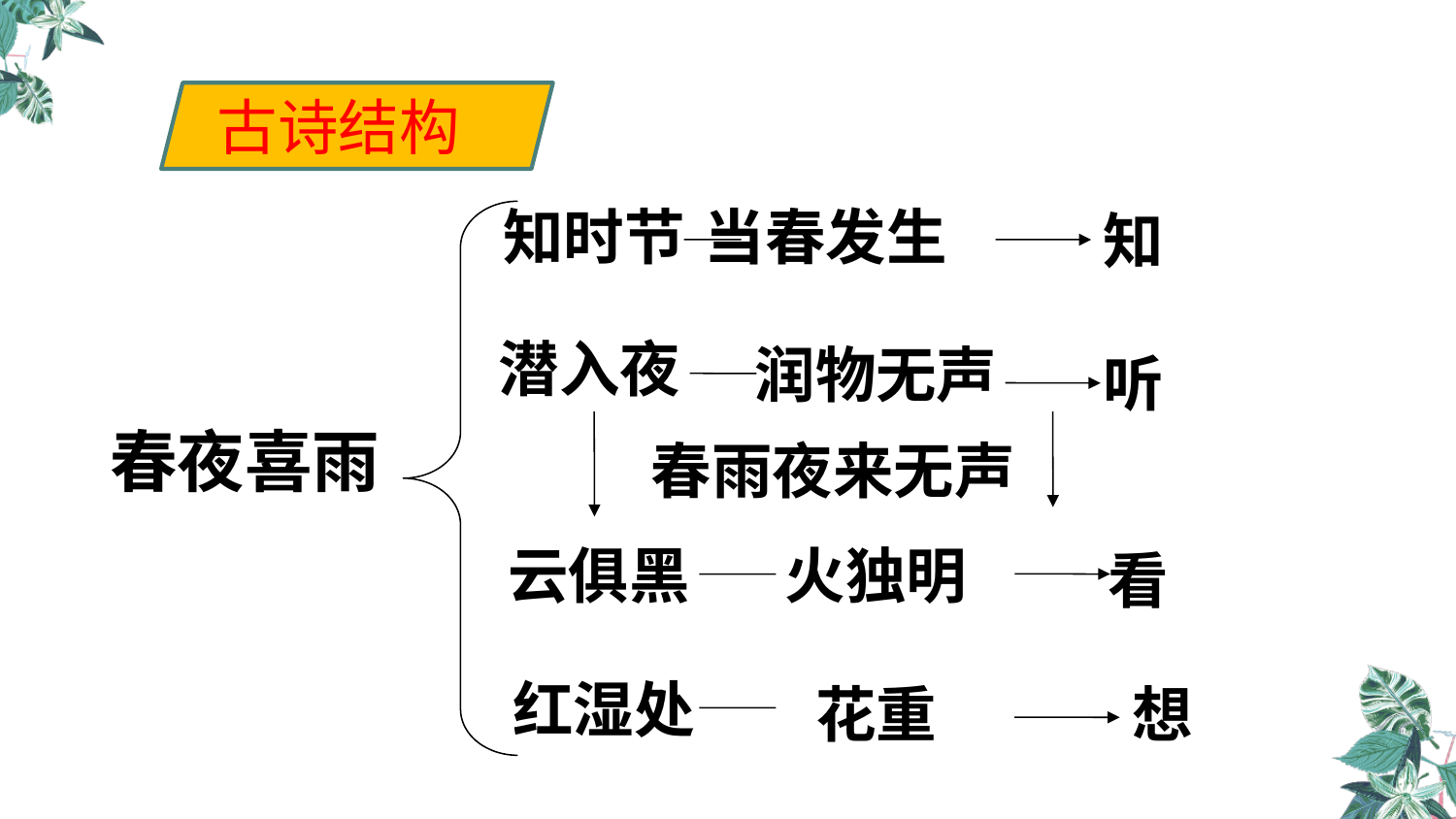

古诗结构

知时节
     当春发生
   知

潜入夜

   听
润物无声

春夜喜雨

春雨夜来无声
云俱黑
火独明
看

红湿处
花重
想